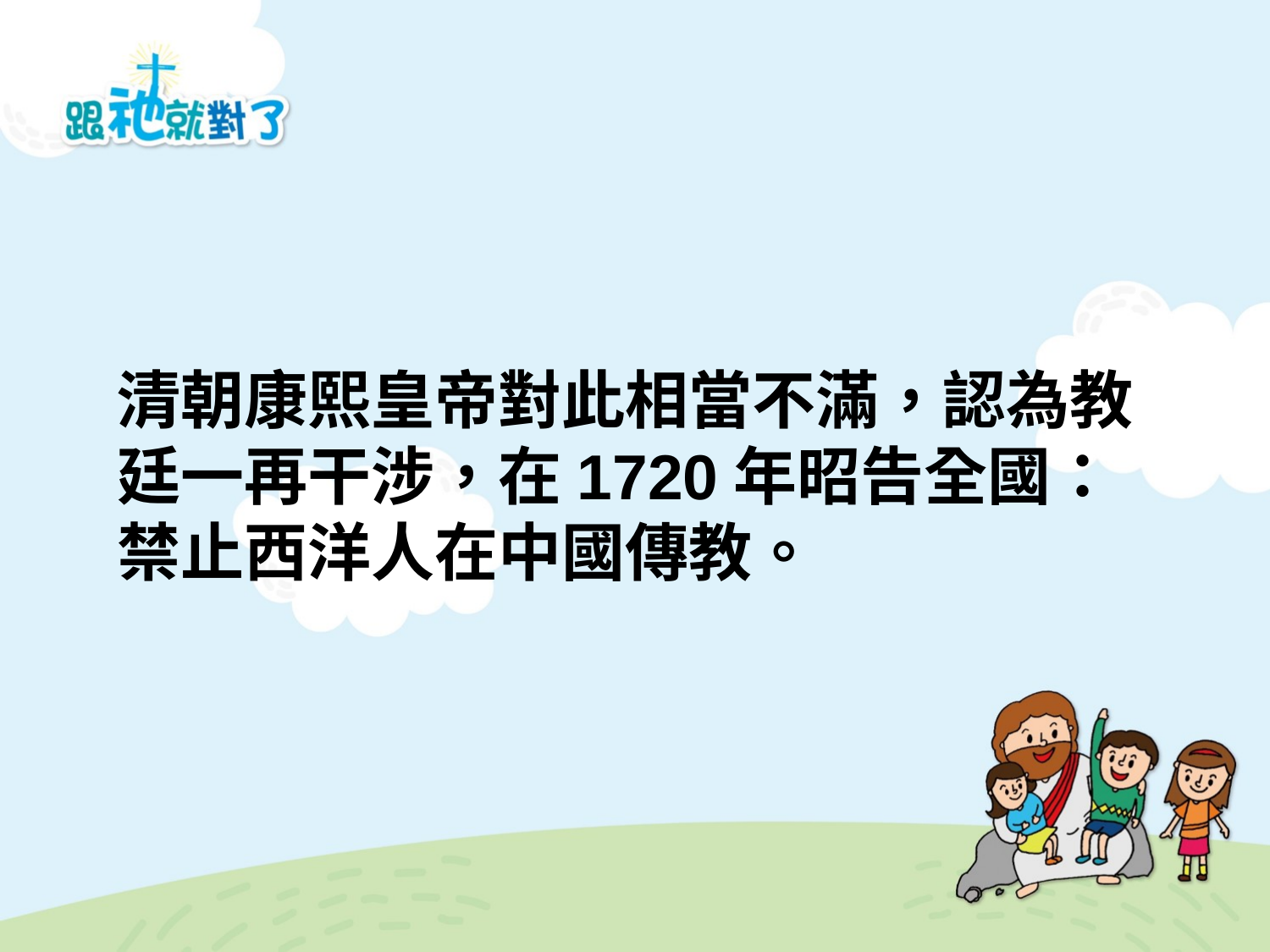

清朝康熙皇帝對此相當不滿，認為教廷一再干涉，在1720年昭告全國：禁止西洋人在中國傳教。